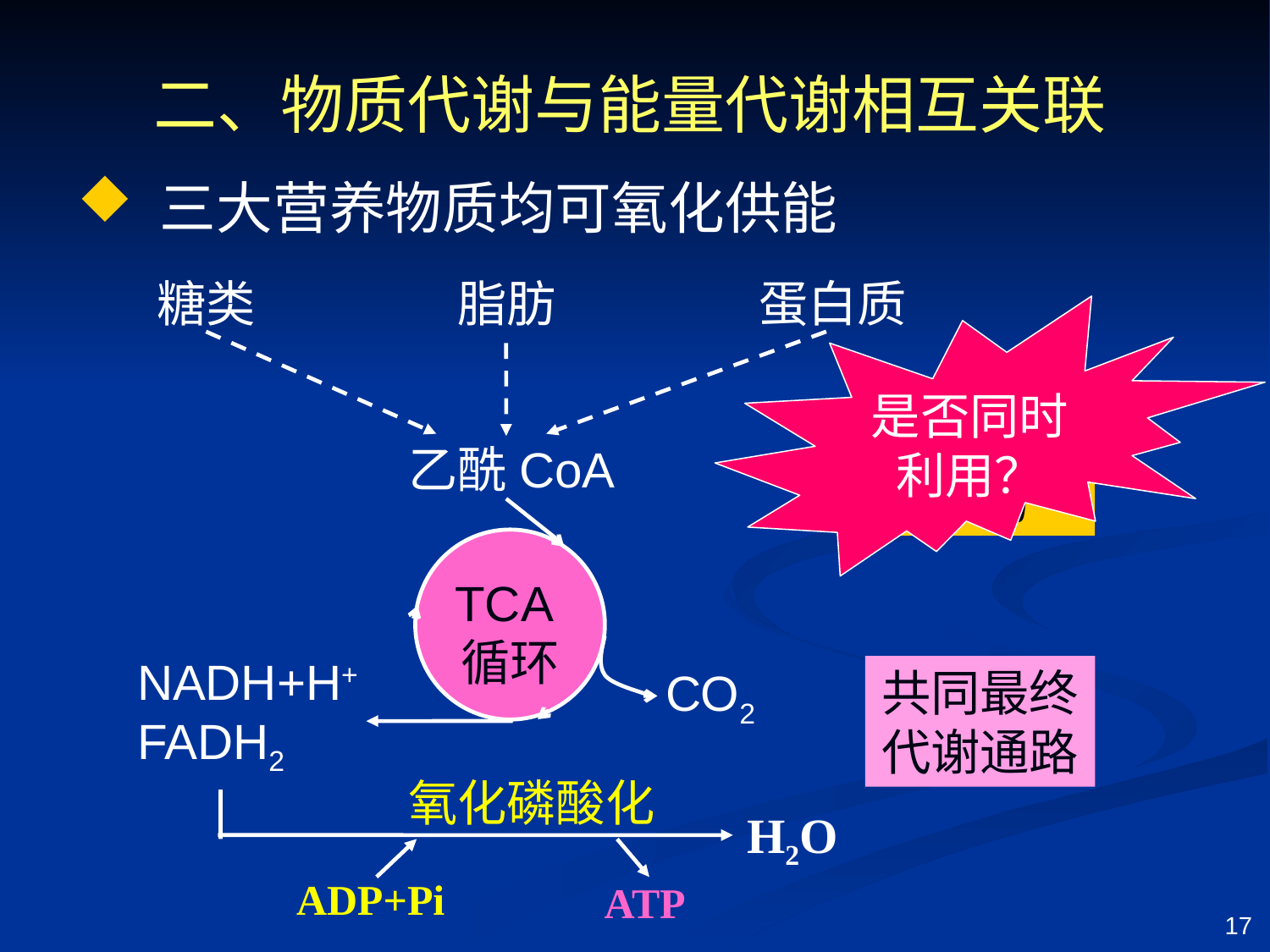

二、物质代谢与能量代谢相互关联
 三大营养物质均可氧化供能
糖类
脂肪
蛋白质

乙酰CoA
是否同时利用？
共同中间产物

TCA循环

NADH+H+
FADH2
CO2

共同最终代谢通路
氧化磷酸化

H2O

ADP+Pi
ATP
17